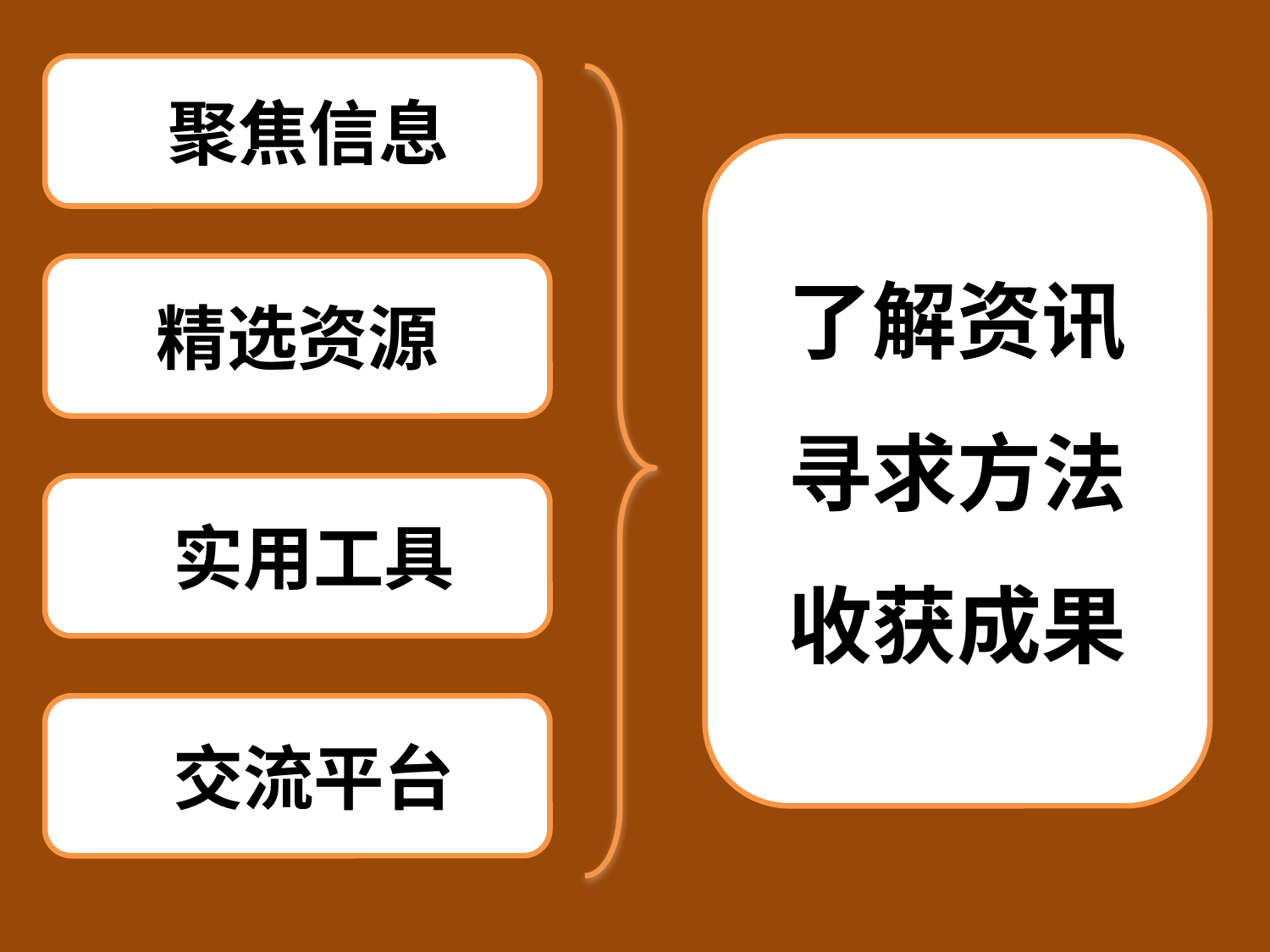

聚焦信息

了解资讯

寻求方法

收获成果

精选资源
 实用工具
 交流平台